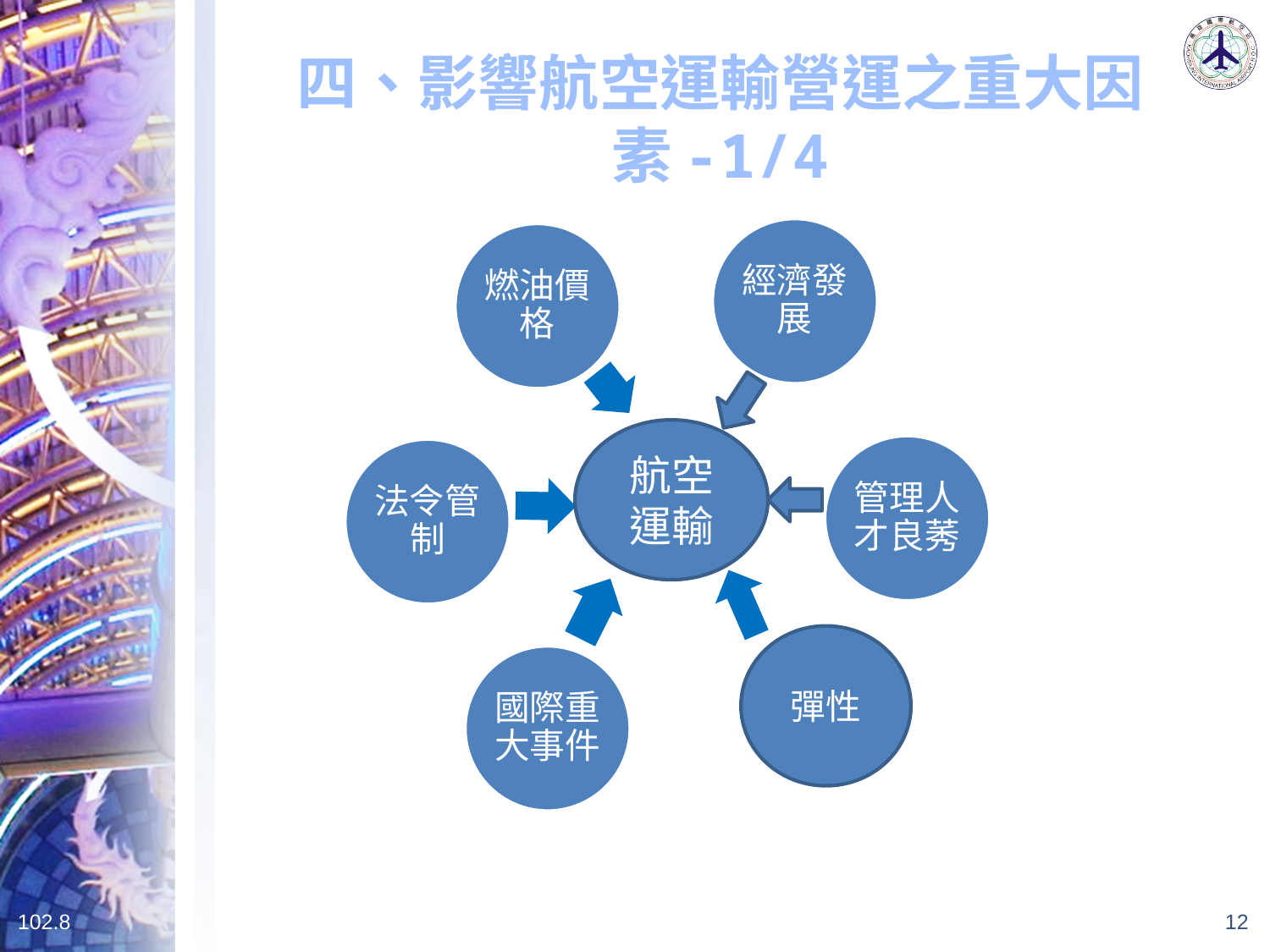

# 四、影響航空運輸營運之重大因素-1/4
燃油價格

經濟發展

管理人才良莠

國際重大事件

法令管制

航空運輸

彈性
102.8
12